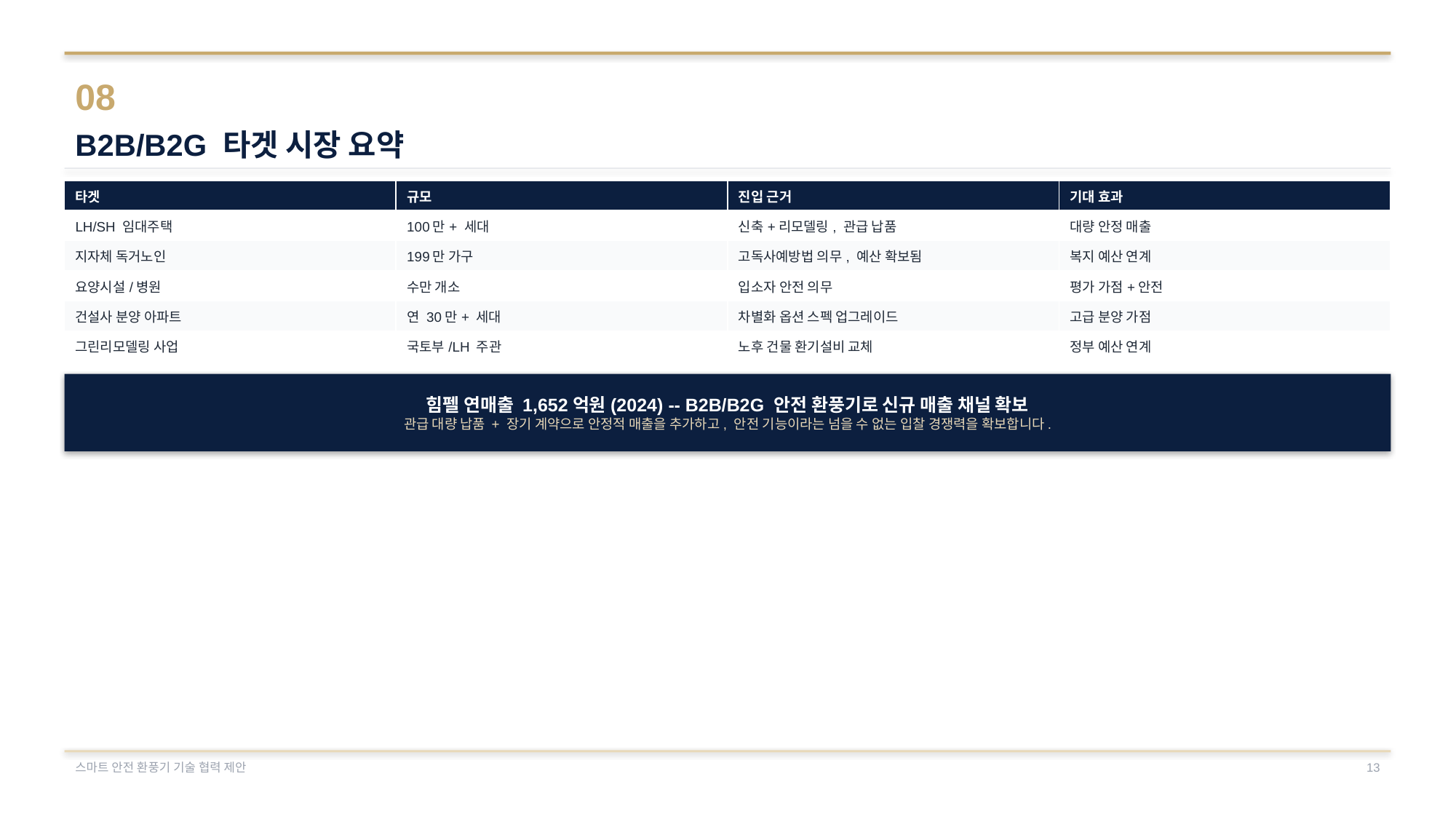

08
B2B/B2G 타겟 시장 요약

| 타겟 | 규모 | 진입 근거 | 기대 효과 |
| --- | --- | --- | --- |
| LH/SH 임대주택 | 100만+ 세대 | 신축+리모델링, 관급 납품 | 대량 안정 매출 |
| 지자체 독거노인 | 199만 가구 | 고독사예방법 의무, 예산 확보됨 | 복지 예산 연계 |
| 요양시설/병원 | 수만 개소 | 입소자 안전 의무 | 평가 가점+안전 |
| 건설사 분양 아파트 | 연 30만+ 세대 | 차별화 옵션 스펙 업그레이드 | 고급 분양 가점 |
| 그린리모델링 사업 | 국토부/LH 주관 | 노후 건물 환기설비 교체 | 정부 예산 연계 |
힘펠 연매출 1,652억원(2024) -- B2B/B2G 안전 환풍기로 신규 매출 채널 확보
관급 대량 납품 + 장기 계약으로 안정적 매출을 추가하고, 안전 기능이라는 넘을 수 없는 입찰 경쟁력을 확보합니다.

스마트 안전 환풍기 기술 협력 제안
13